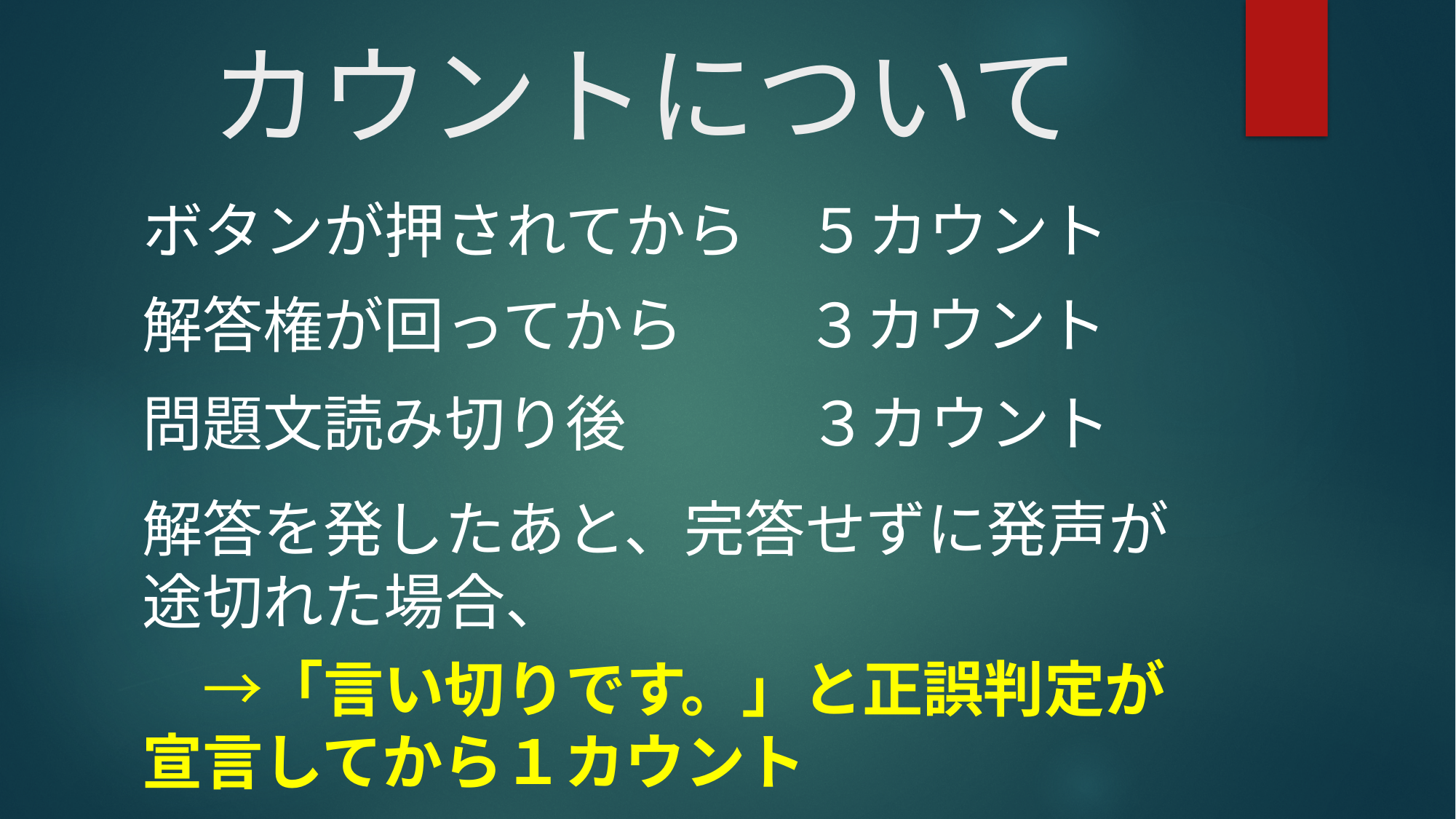

# カウントについて
ボタンが押されてから　５カウント
解答権が回ってから　　３カウント
問題文読み切り後　　　３カウント
解答を発したあと、完答せずに発声が途切れた場合、
　→「言い切りです。」と正誤判定が宣言してから１カウント